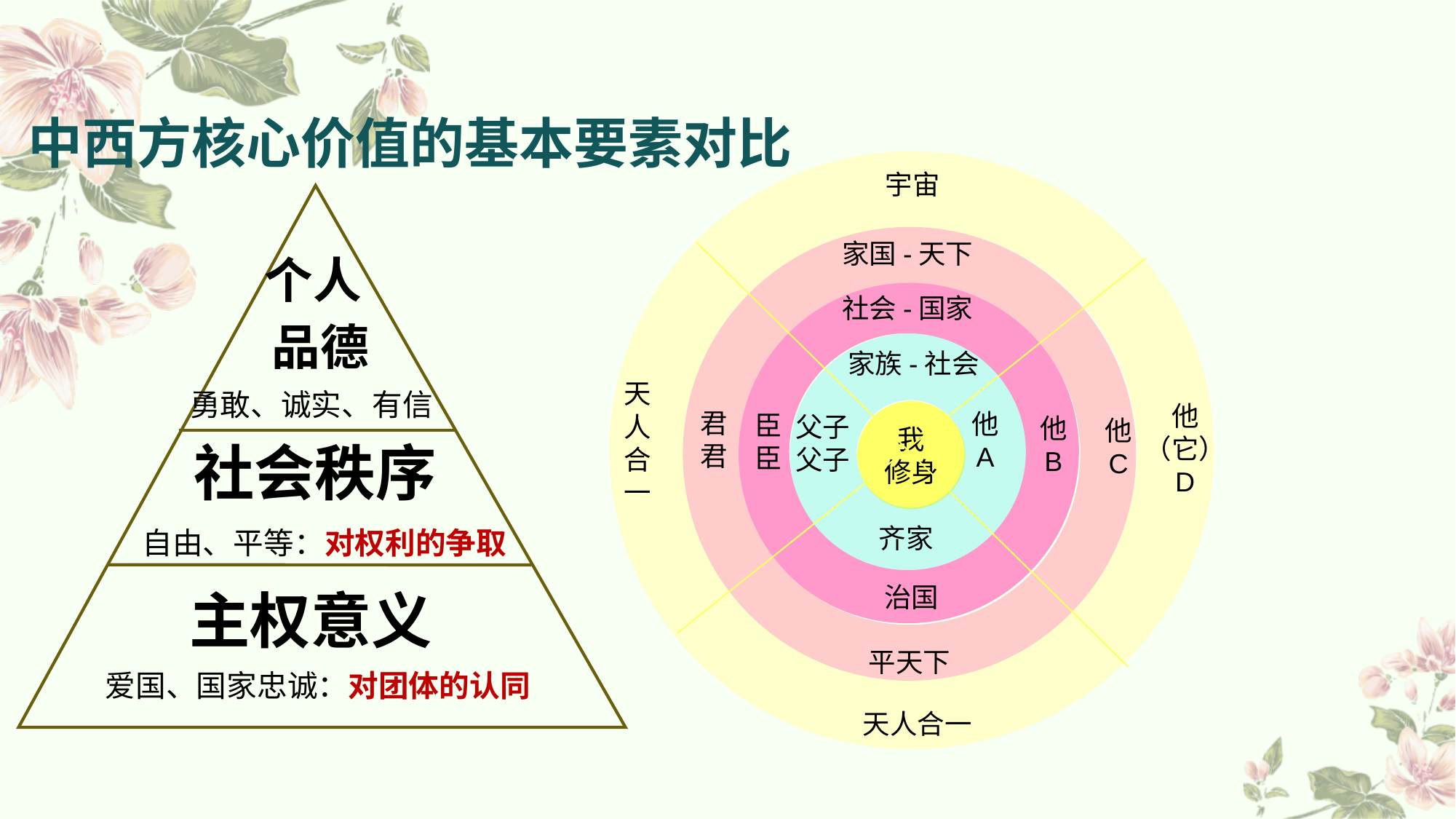

中西方核心价值的基本要素对比
宇宙

家国-天下

          个人
	    品德
勇敢、诚实、有信

社会-国家

家族-社会

他
（它）
D

社会秩序
自由、平等：对权利的争取

天
人
合
一
君
君
他
A
臣
臣
父子
父子
他
B
他
C
我
修身
齐家

主权意义
爱国、国家忠诚：对团体的认同

治国
平天下
天人合一